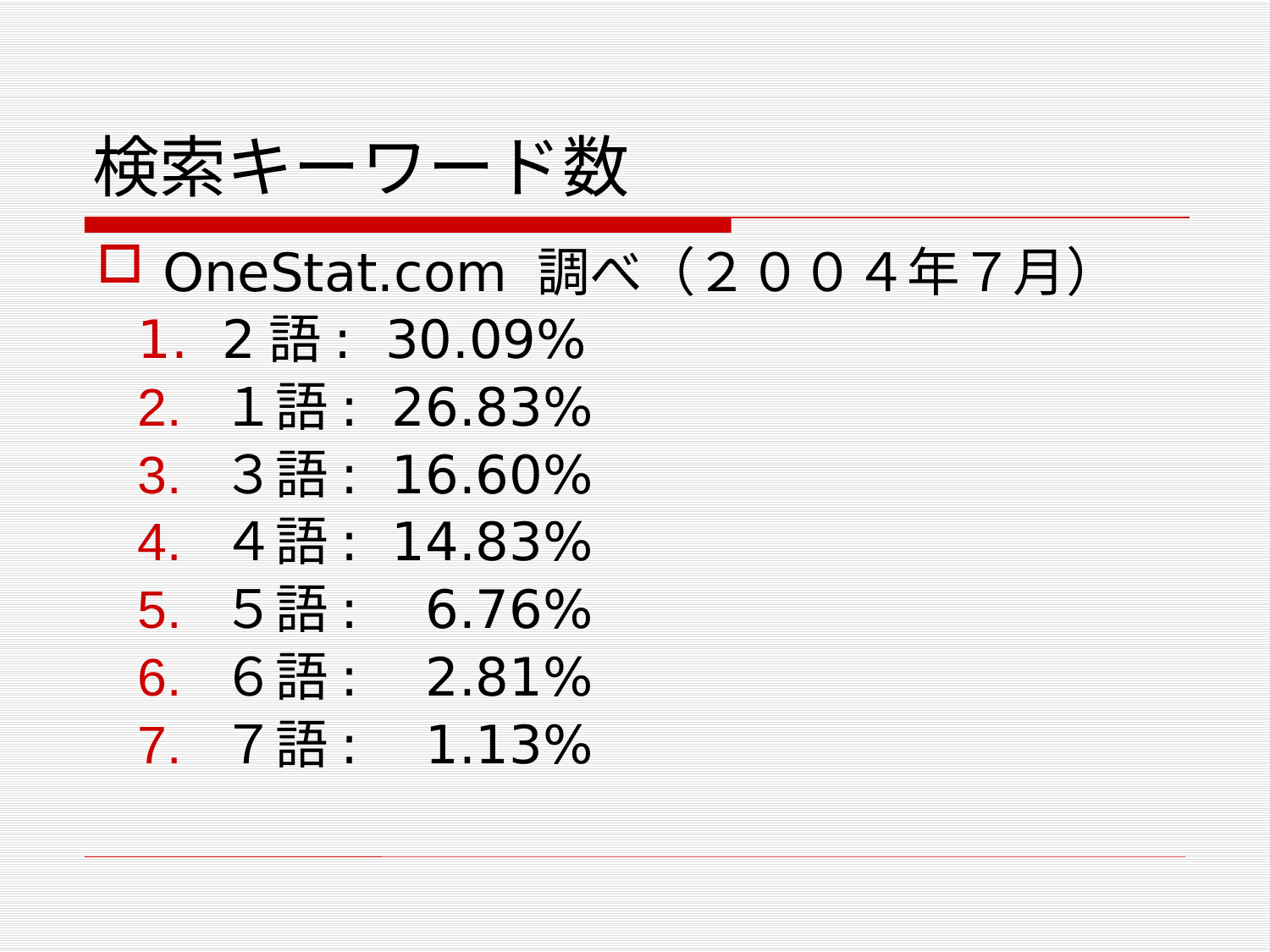

# 検索キーワード数
OneStat.com 調べ（２００４年７月）
2語:  30.09%
１語:  26.83%
３語:  16.60%
４語:  14.83%
５語:    6.76%
６語:    2.81%
７語:    1.13%